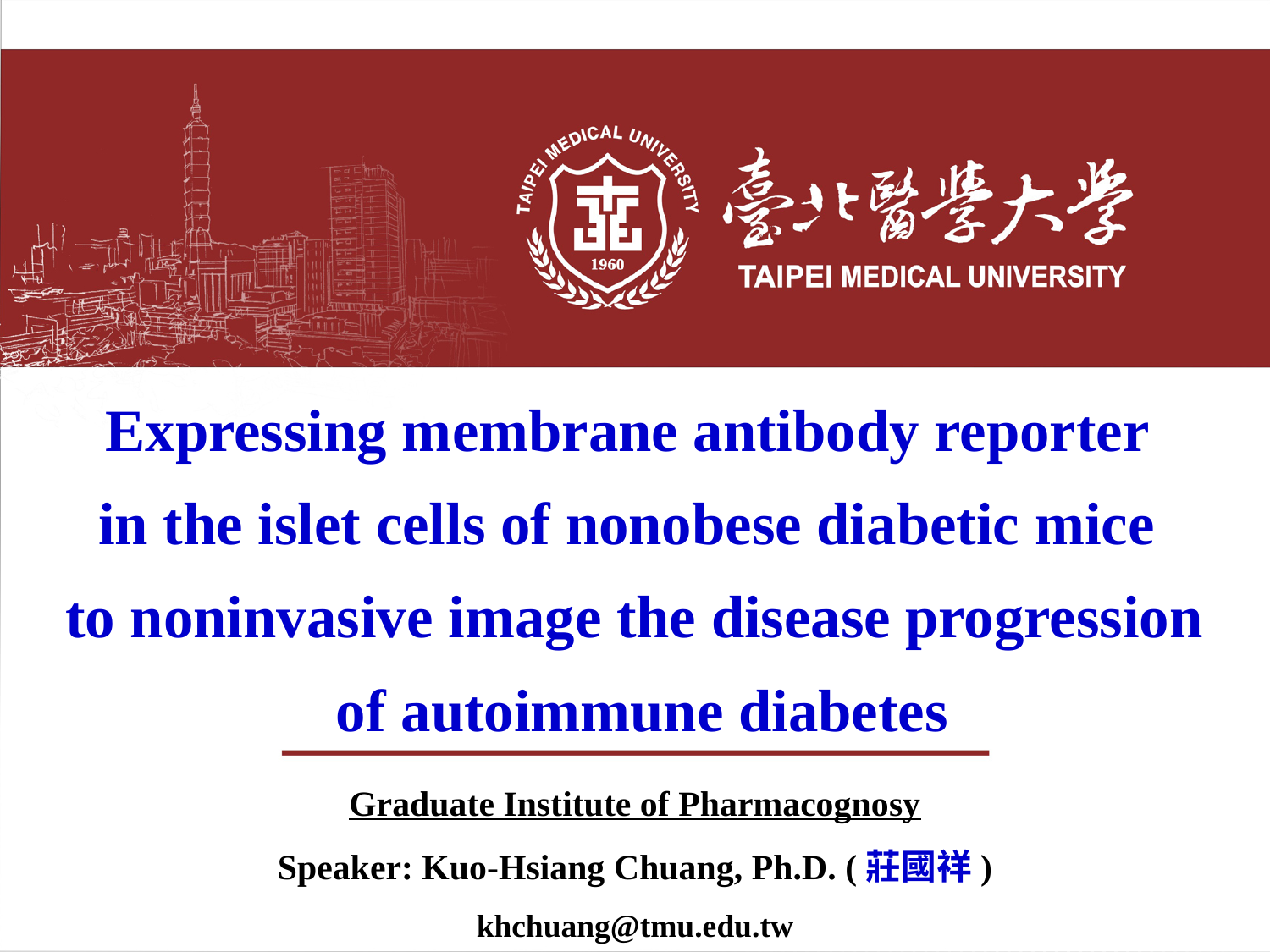

Expressing membrane antibody reporter
in the islet cells of nonobese diabetic mice
to noninvasive image the disease progression
 of autoimmune diabetes
Graduate Institute of Pharmacognosy
Speaker: Kuo-Hsiang Chuang, Ph.D. (莊國祥)
khchuang@tmu.edu.tw